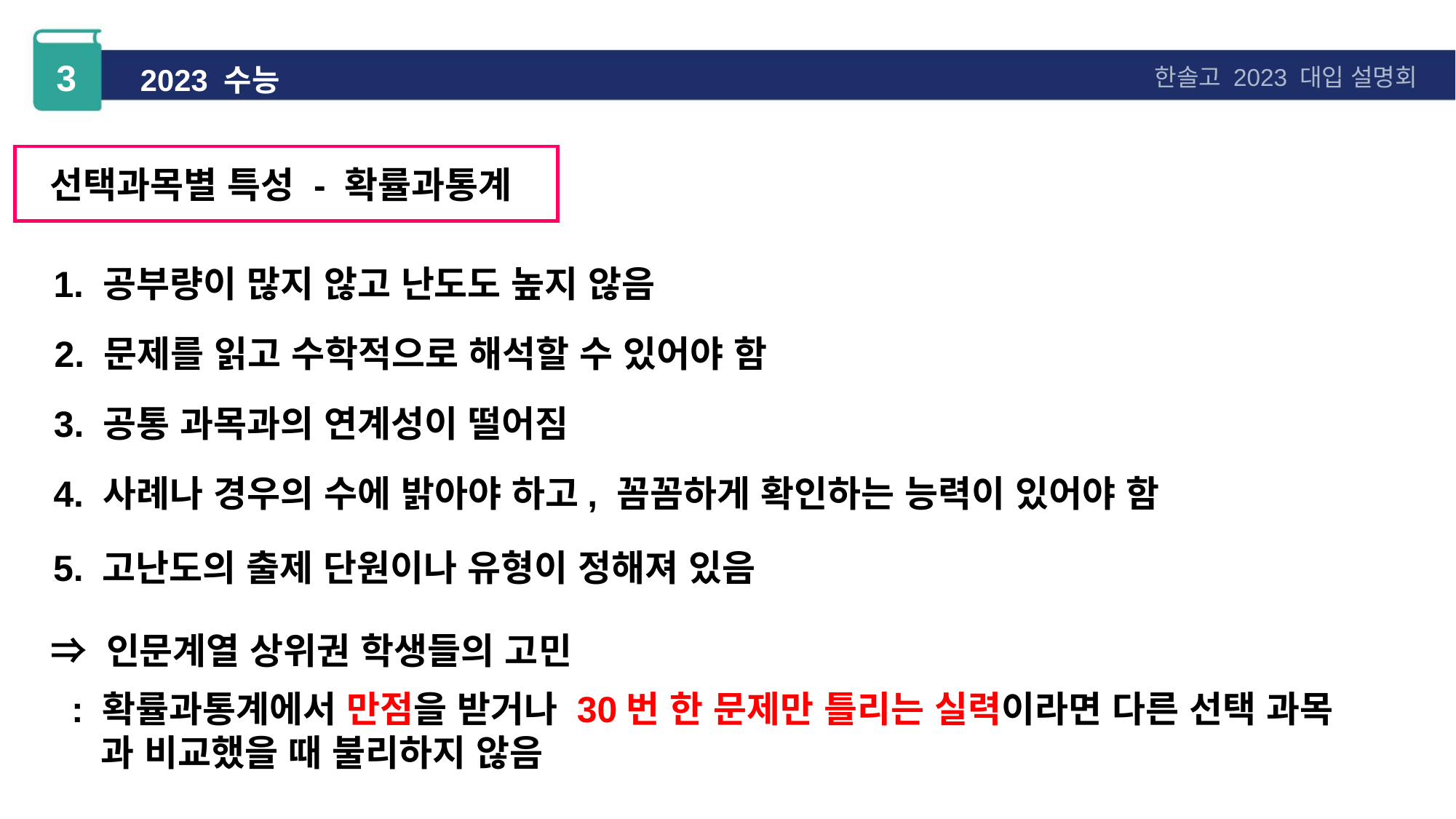

3
2023 수능
한솔고 2023 대입 설명회
선택과목별 특성 - 확률과통계
1. 공부량이 많지 않고 난도도 높지 않음
2. 문제를 읽고 수학적으로 해석할 수 있어야 함
3. 공통 과목과의 연계성이 떨어짐
4. 사례나 경우의 수에 밝아야 하고, 꼼꼼하게 확인하는 능력이 있어야 함
5. 고난도의 출제 단원이나 유형이 정해져 있음
⇒ 인문계열 상위권 학생들의 고민

  : 확률과통계에서 만점을 받거나 30번 한 문제만 틀리는 실력이라면 다른 선택 과목
    과 비교했을 때 불리하지 않음